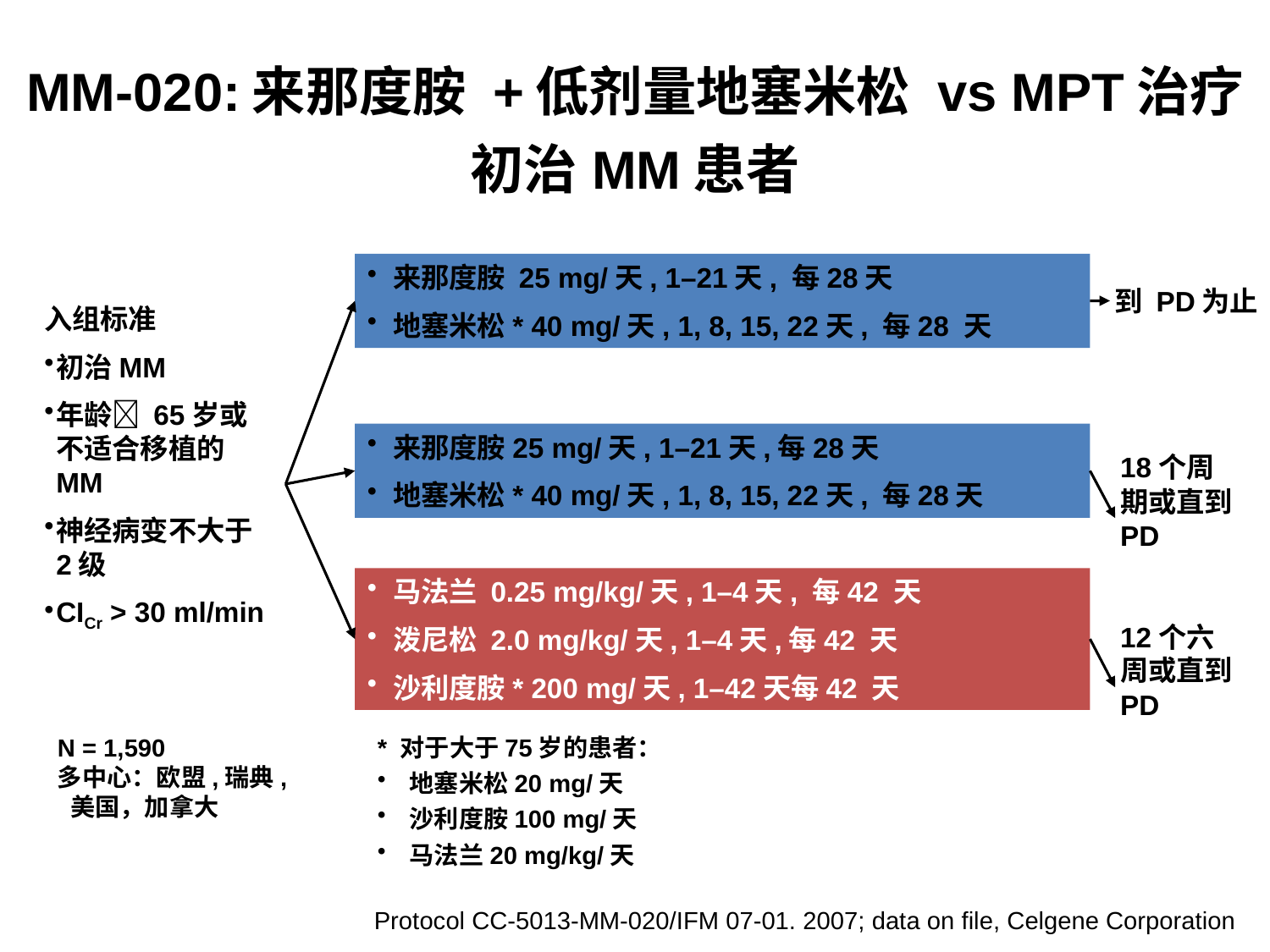

# MM-020:来那度胺 +低剂量地塞米松 vs MPT治疗初治MM患者
来那度胺 25 mg/天, 1–21天, 每28天
地塞米松* 40 mg/天, 1, 8, 15, 22天, 每28 天
到 PD为止
入组标准
初治MM
年龄≥ 65岁或不适合移植的MM
神经病变不大于 2级
CICr > 30 ml/min
来那度胺25 mg/天, 1–21天,每28天
地塞米松* 40 mg/天, 1, 8, 15, 22天, 每28天
18个周期或直到PD
马法兰 0.25 mg/kg/天, 1–4天, 每42 天
泼尼松 2.0 mg/kg/天, 1–4天,每42 天
沙利度胺* 200 mg/天, 1–42天每42 天
12个六周或直到PD
N = 1,590
多中心：欧盟,瑞典, 美国，加拿大
* 对于大于75岁的患者：
地塞米松20 mg/天
沙利度胺100 mg/天
马法兰20 mg/kg/天
Protocol CC-5013-MM-020/IFM 07-01. 2007; data on file, Celgene Corporation